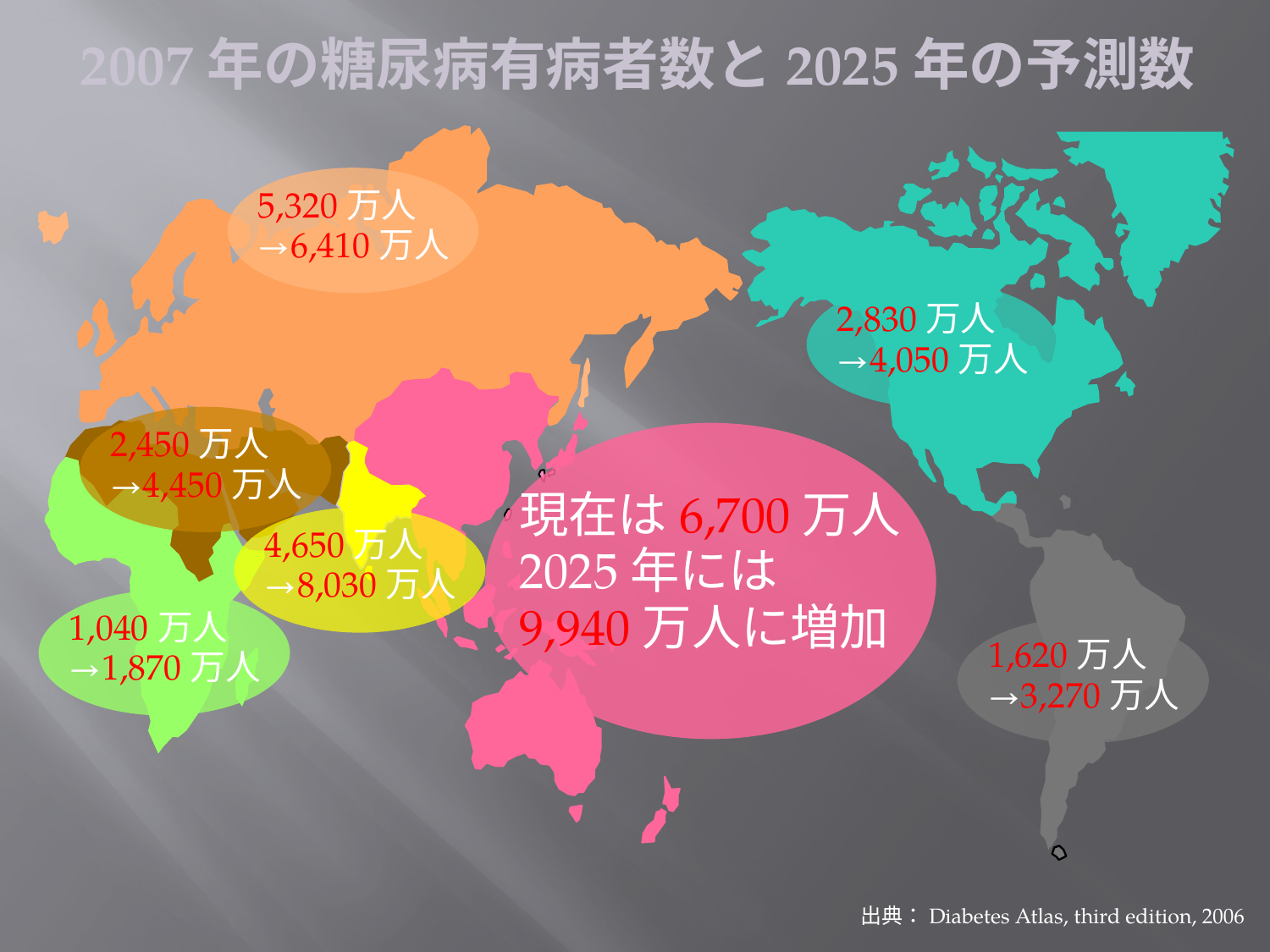

2007年の糖尿病有病者数と2025年の予測数

5,320万人
→6,410万人

2,830万人
→4,050万人

2,450万人
→4,450万人

現在は6,700万人
2025年には
9,940万人に増加

4,650万人
→8,030万人

1,040万人
→1,870万人

1,620万人
→3,270万人

出典：Diabetes Atlas, third edition, 2006